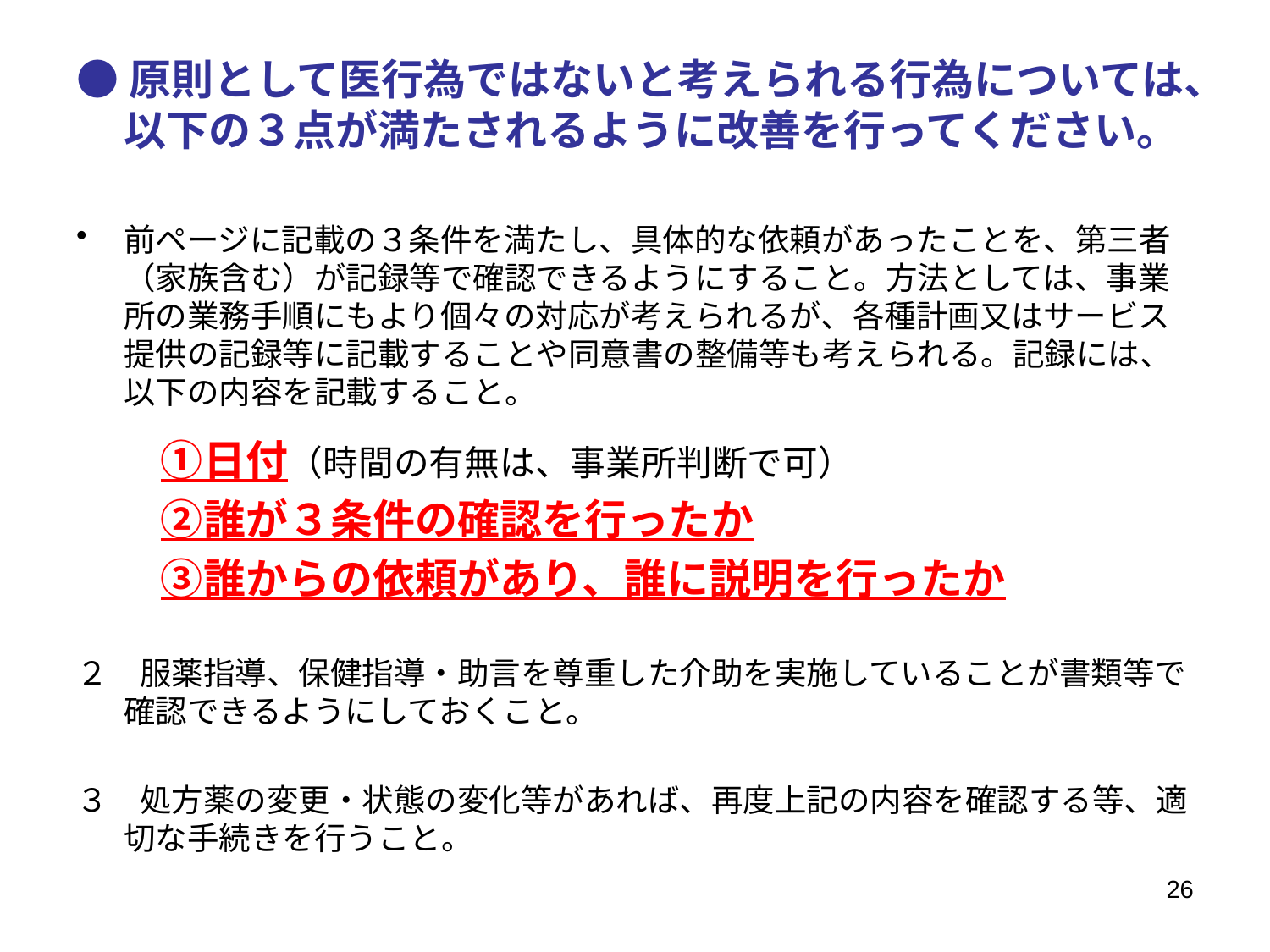

●原則として医行為ではないと考えられる行為については、以下の３点が満たされるように改善を行ってください。

前ページに記載の３条件を満たし、具体的な依頼があったことを、第三者（家族含む）が記録等で確認できるようにすること。方法としては、事業所の業務手順にもより個々の対応が考えられるが、各種計画又はサービス提供の記録等に記載することや同意書の整備等も考えられる。記録には、以下の内容を記載すること。

　　①日付（時間の有無は、事業所判断で可）
　　②誰が３条件の確認を行ったか
　　③誰からの依頼があり、誰に説明を行ったか

２　服薬指導、保健指導・助言を尊重した介助を実施していることが書類等で確認できるようにしておくこと。

３　処方薬の変更・状態の変化等があれば、再度上記の内容を確認する等、適切な手続きを行うこと。

26